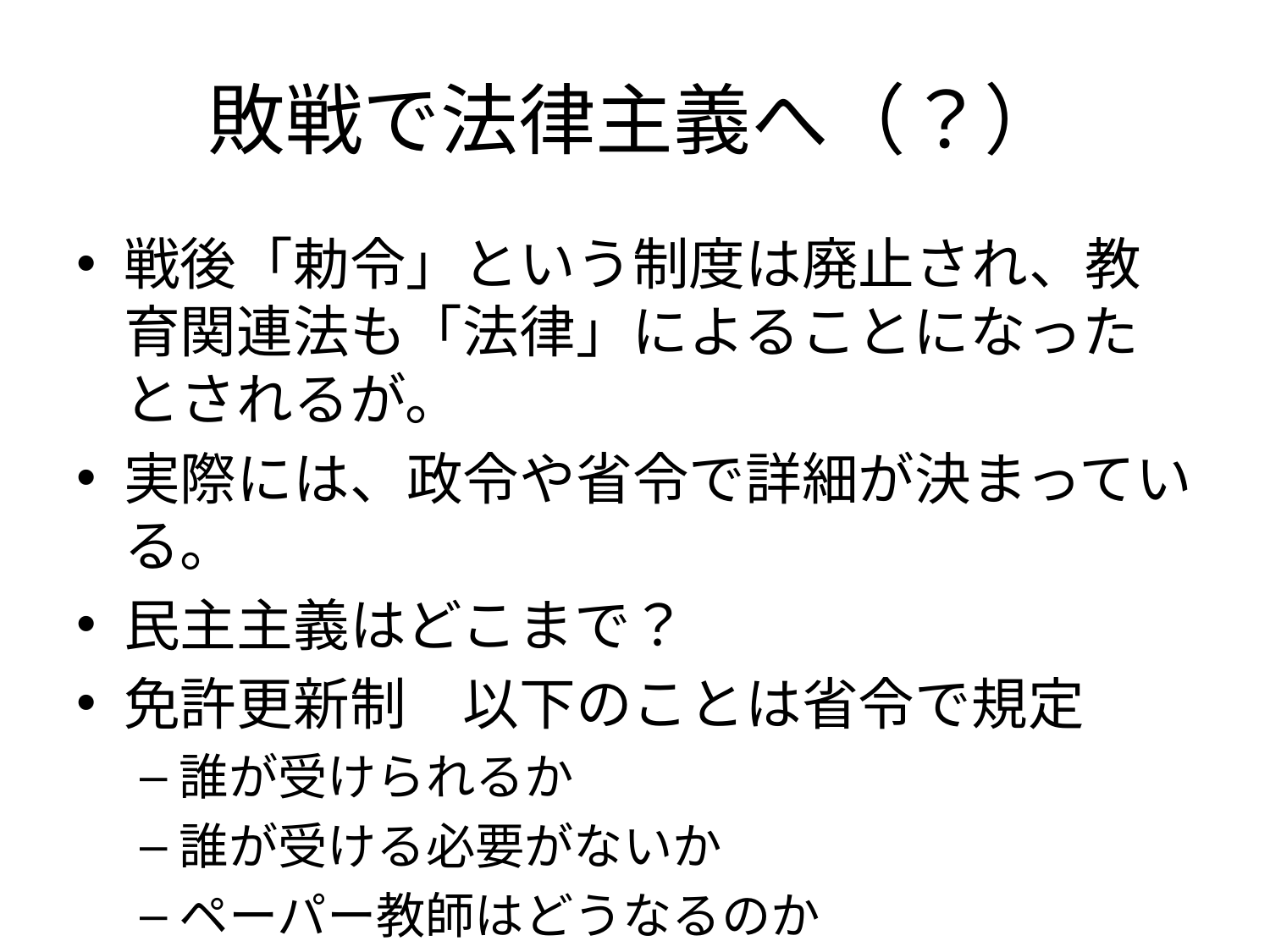

# 敗戦で法律主義へ（？）
戦後「勅令」という制度は廃止され、教育関連法も「法律」によることになったとされるが。
実際には、政令や省令で詳細が決まっている。
民主主義はどこまで？
免許更新制　以下のことは省令で規定
誰が受けられるか
誰が受ける必要がないか
ペーパー教師はどうなるのか